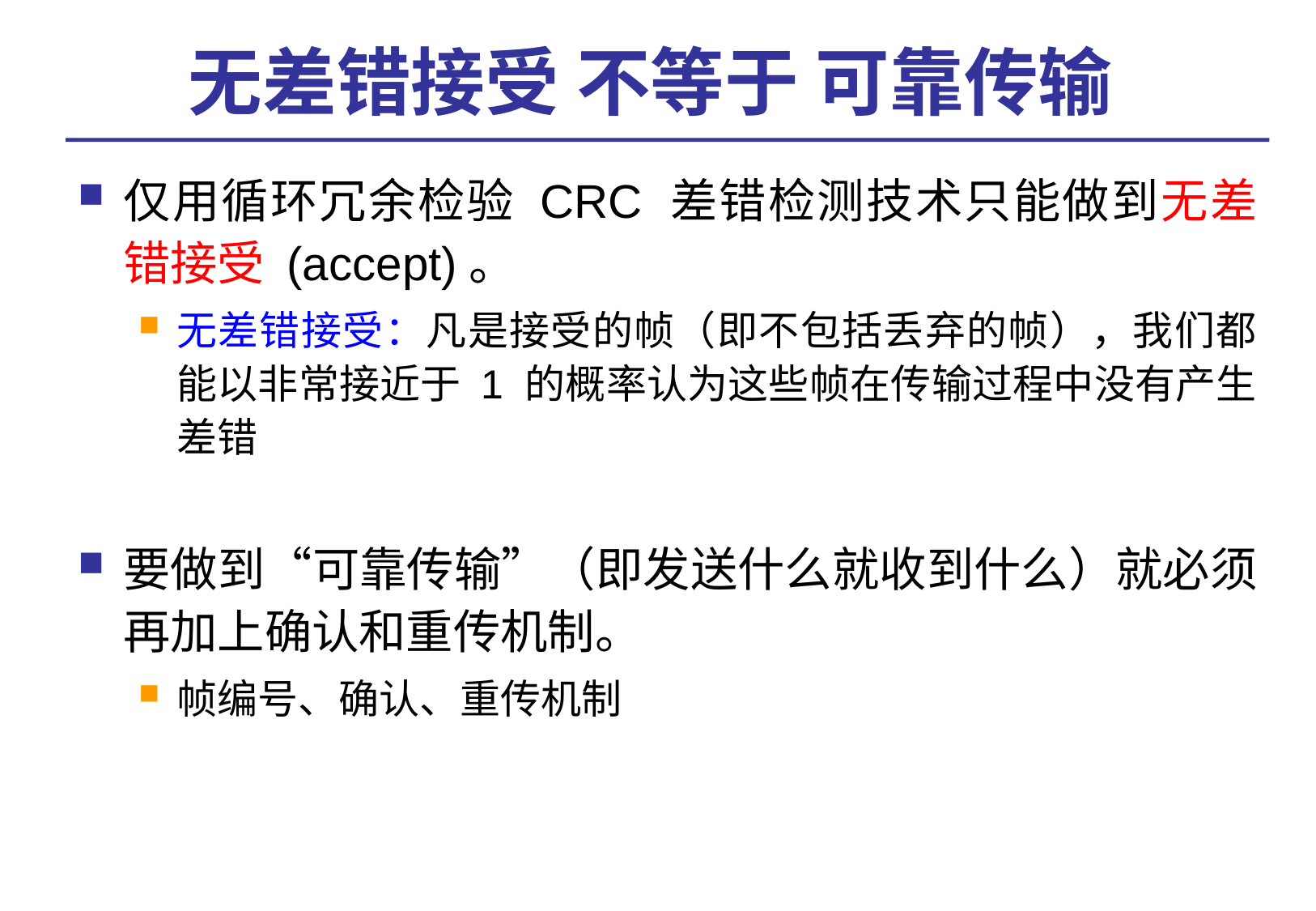

# 无差错接受 不等于 可靠传输
仅用循环冗余检验 CRC 差错检测技术只能做到无差错接受 (accept)。
无差错接受：凡是接受的帧（即不包括丢弃的帧），我们都能以非常接近于 1 的概率认为这些帧在传输过程中没有产生差错

要做到“可靠传输”（即发送什么就收到什么）就必须再加上确认和重传机制。
帧编号、确认、重传机制